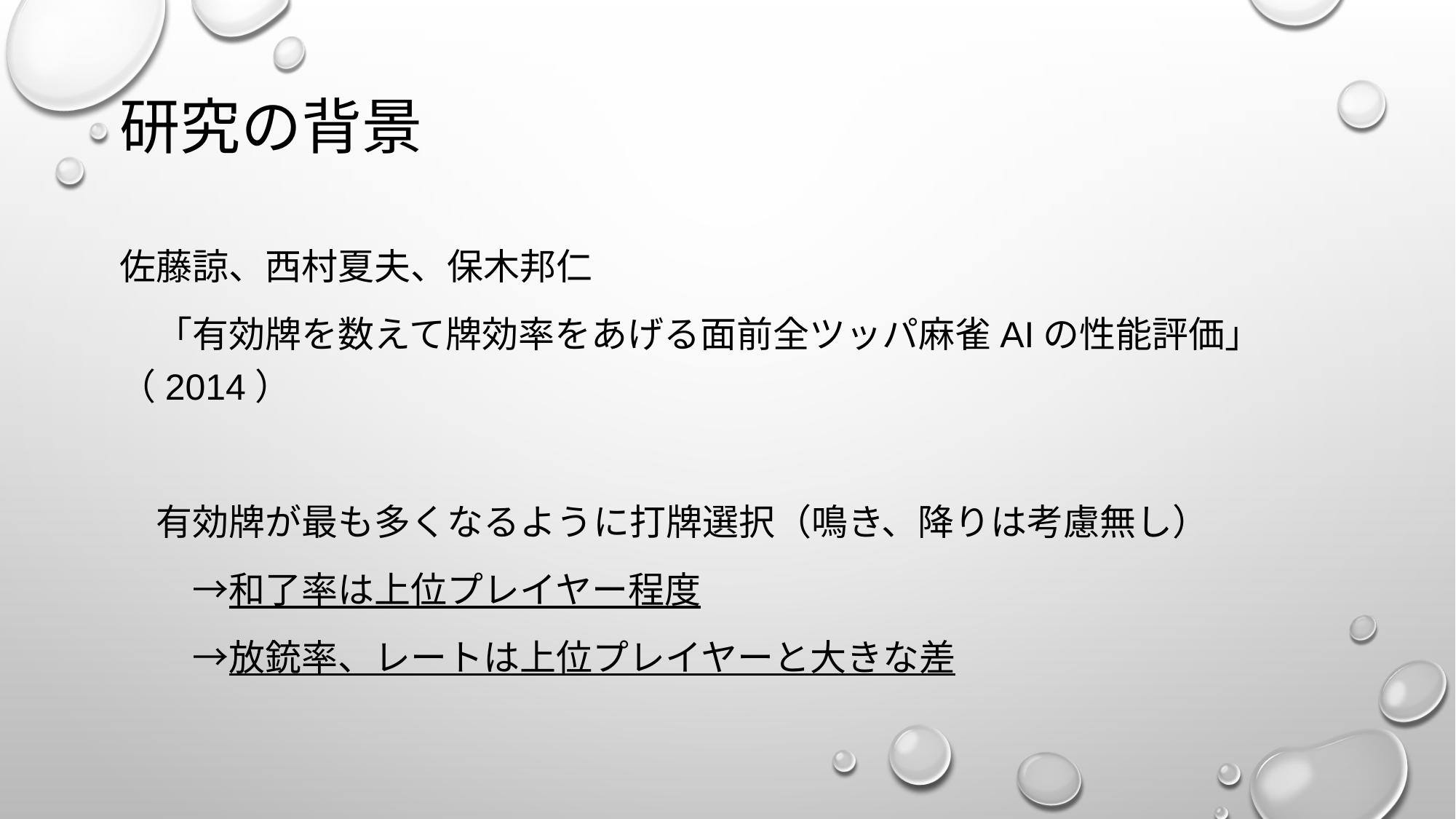

# 研究の背景
佐藤諒、西村夏夫、保木邦仁
　「有効牌を数えて牌効率をあげる面前全ツッパ麻雀AIの性能評価」（2014）

　有効牌が最も多くなるように打牌選択（鳴き、降りは考慮無し）
　　→和了率は上位プレイヤー程度
　　→放銃率、レートは上位プレイヤーと大きな差